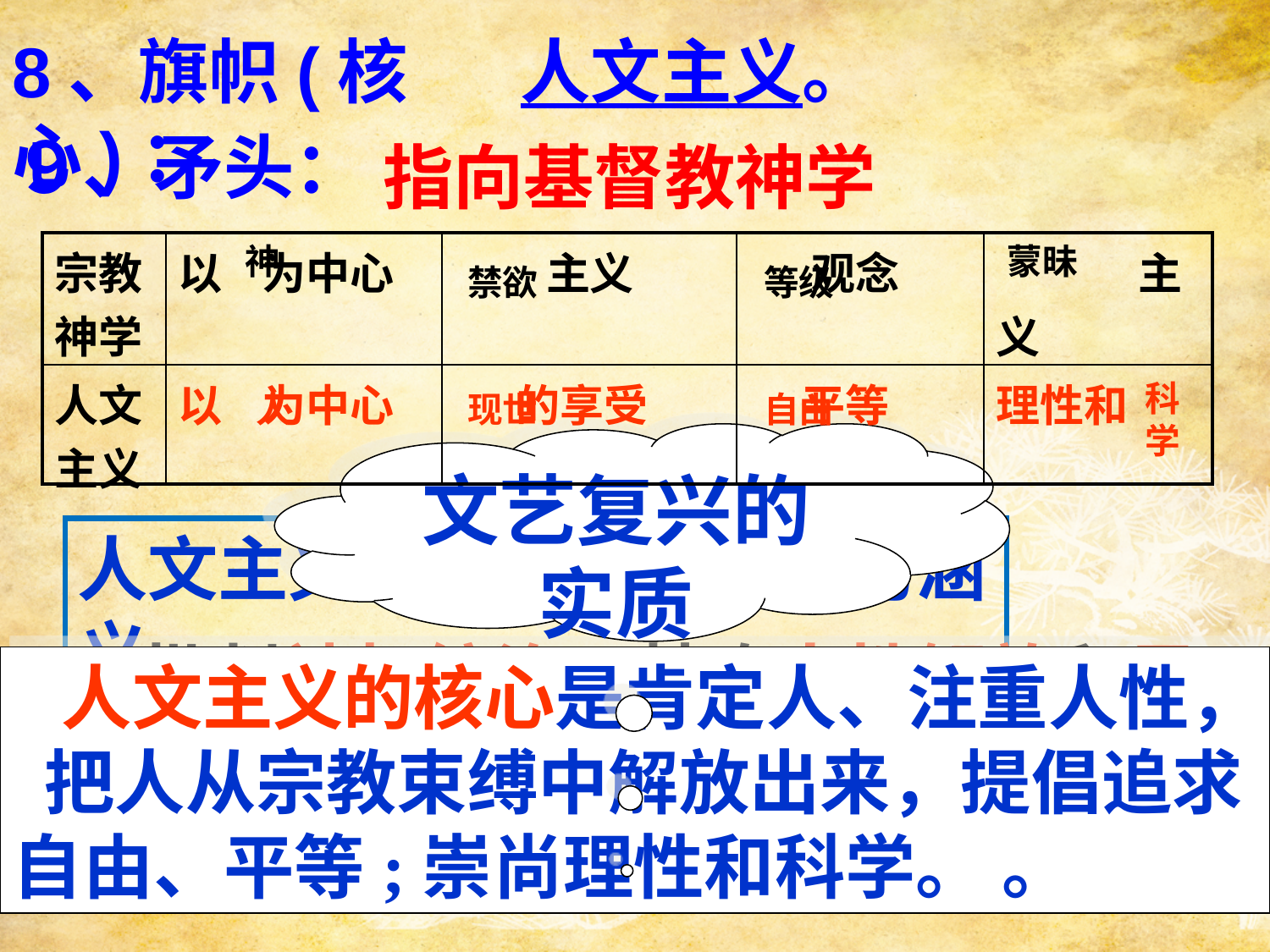

8、旗帜(核心)：
人文主义。
９、矛头：
指向基督教神学
| 宗教神学 | 以 为中心 | 主义 | 观念 | 主义 |
| --- | --- | --- | --- | --- |
| 人文主义 | 以 为中心 | 的享受 | 平等 | 理性和 |
神
蒙昧
禁欲
等级
科学
人
现世
自由
文艺复兴的实质
人文主义（humanism)的涵义
   批判神权统治，鼓吹人性解放和思想自由是文艺复兴及宗教改革时期人文主义的主要诉求。
  人文主义的核心是肯定人、注重人性，  把人从宗教束缚中解放出来，提倡追求自由、平等;崇尚理性和科学。 。